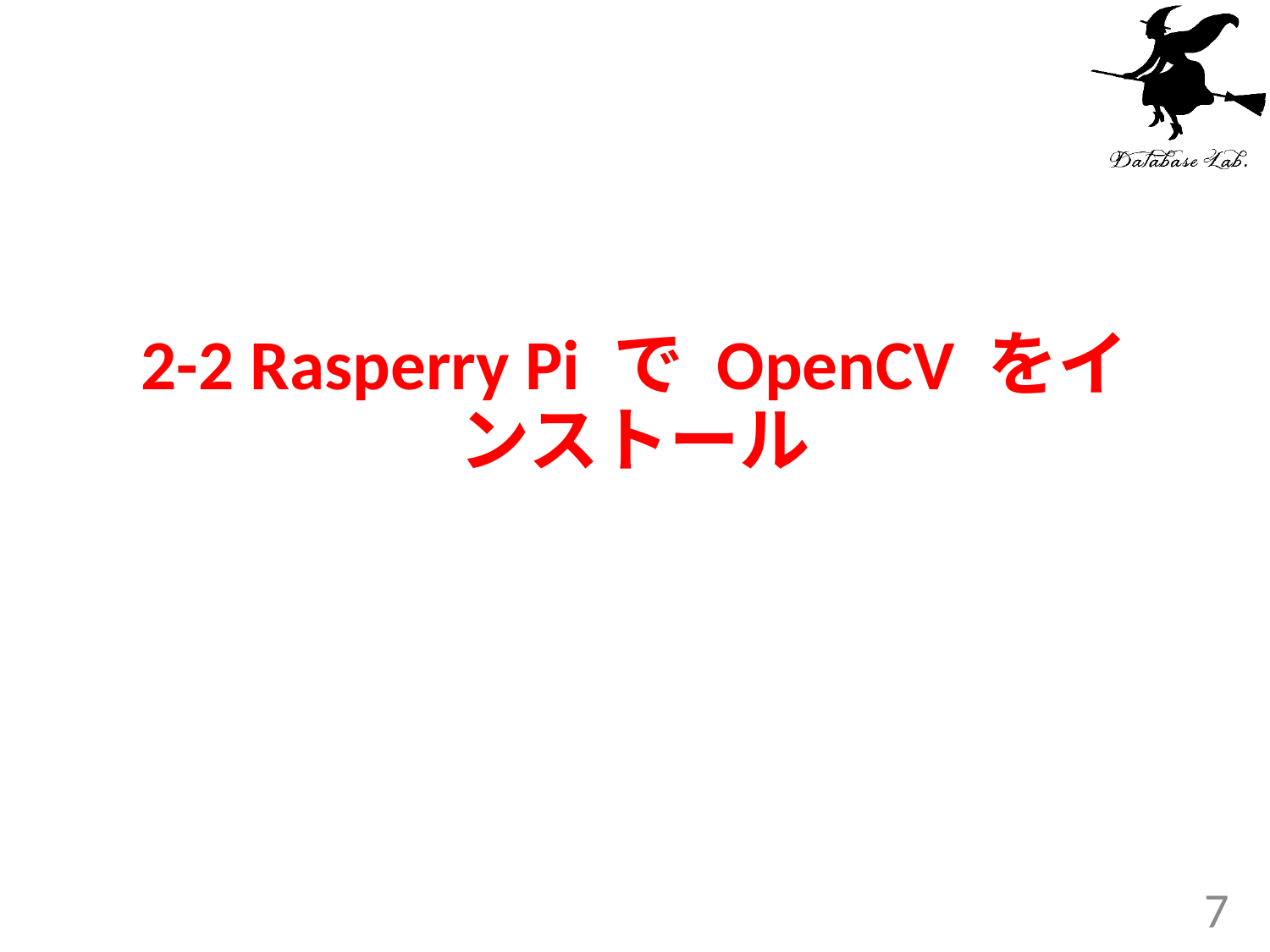

# 2-2 Rasperry Pi で OpenCV をインストール

7